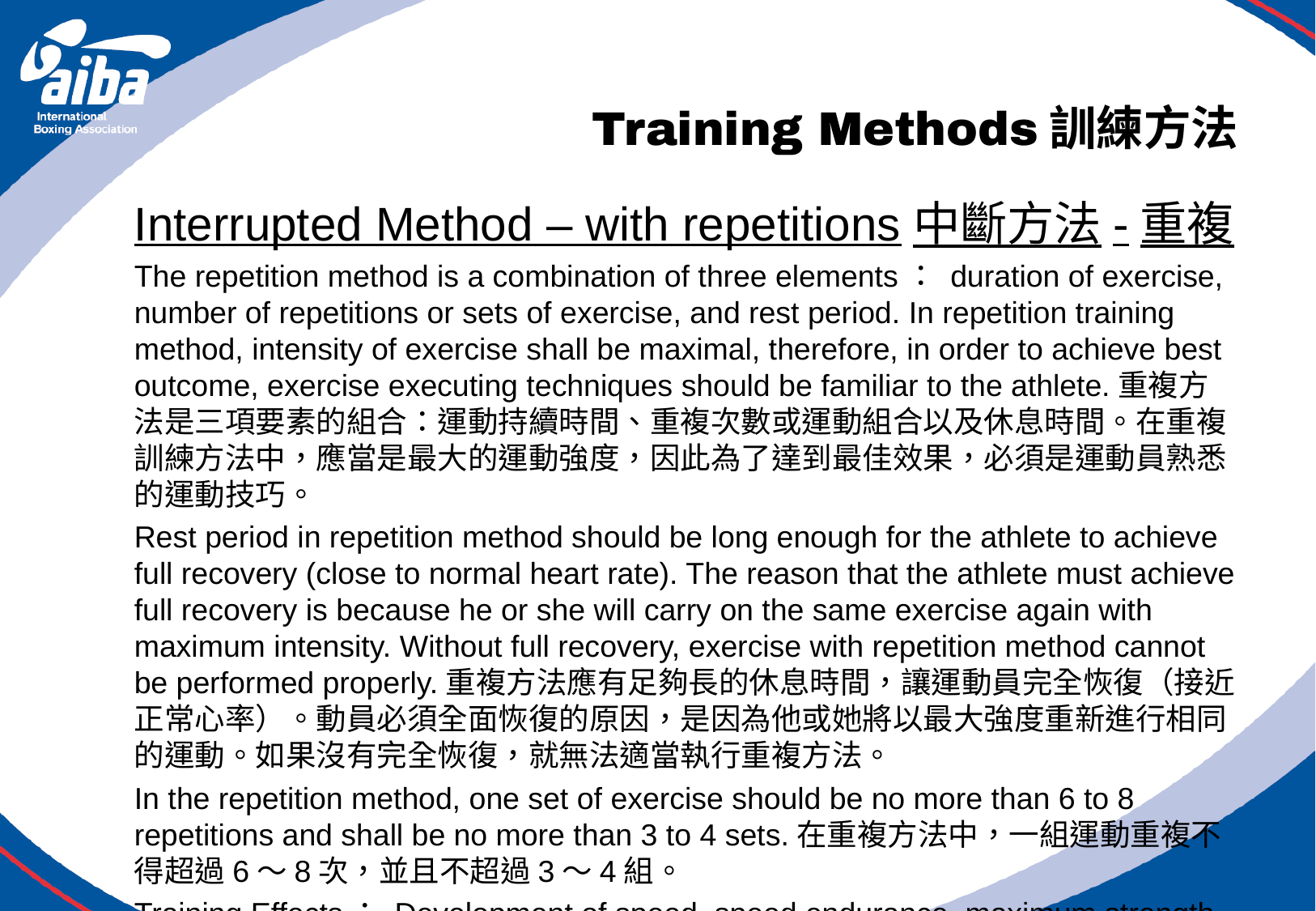

# Training Methods訓練方法
Interrupted Method – with repetitions中斷方法-重複
The repetition method is a combination of three elements： duration of exercise, number of repetitions or sets of exercise, and rest period. In repetition training method, intensity of exercise shall be maximal, therefore, in order to achieve best outcome, exercise executing techniques should be familiar to the athlete.重複方法是三項要素的組合：運動持續時間、重複次數或運動組合以及休息時間。在重複訓練方法中，應當是最大的運動強度，因此為了達到最佳效果，必須是運動員熟悉的運動技巧。
Rest period in repetition method should be long enough for the athlete to achieve full recovery (close to normal heart rate). The reason that the athlete must achieve full recovery is because he or she will carry on the same exercise again with maximum intensity. Without full recovery, exercise with repetition method cannot be performed properly.重複方法應有足夠長的休息時間，讓運動員完全恢復（接近正常心率）。動員必須全面恢復的原因，是因為他或她將以最大強度重新進行相同的運動。如果沒有完全恢復，就無法適當執行重複方法。
In the repetition method, one set of exercise should be no more than 6 to 8 repetitions and shall be no more than 3 to 4 sets.在重複方法中，一組運動重複不得超過6〜8次，並且不超過3〜4組。
Training Effects： Development of speed, speed endurance, maximum strength and dynamic strength.訓練效果：發展速度、速度耐力、最大強度和動態體力。